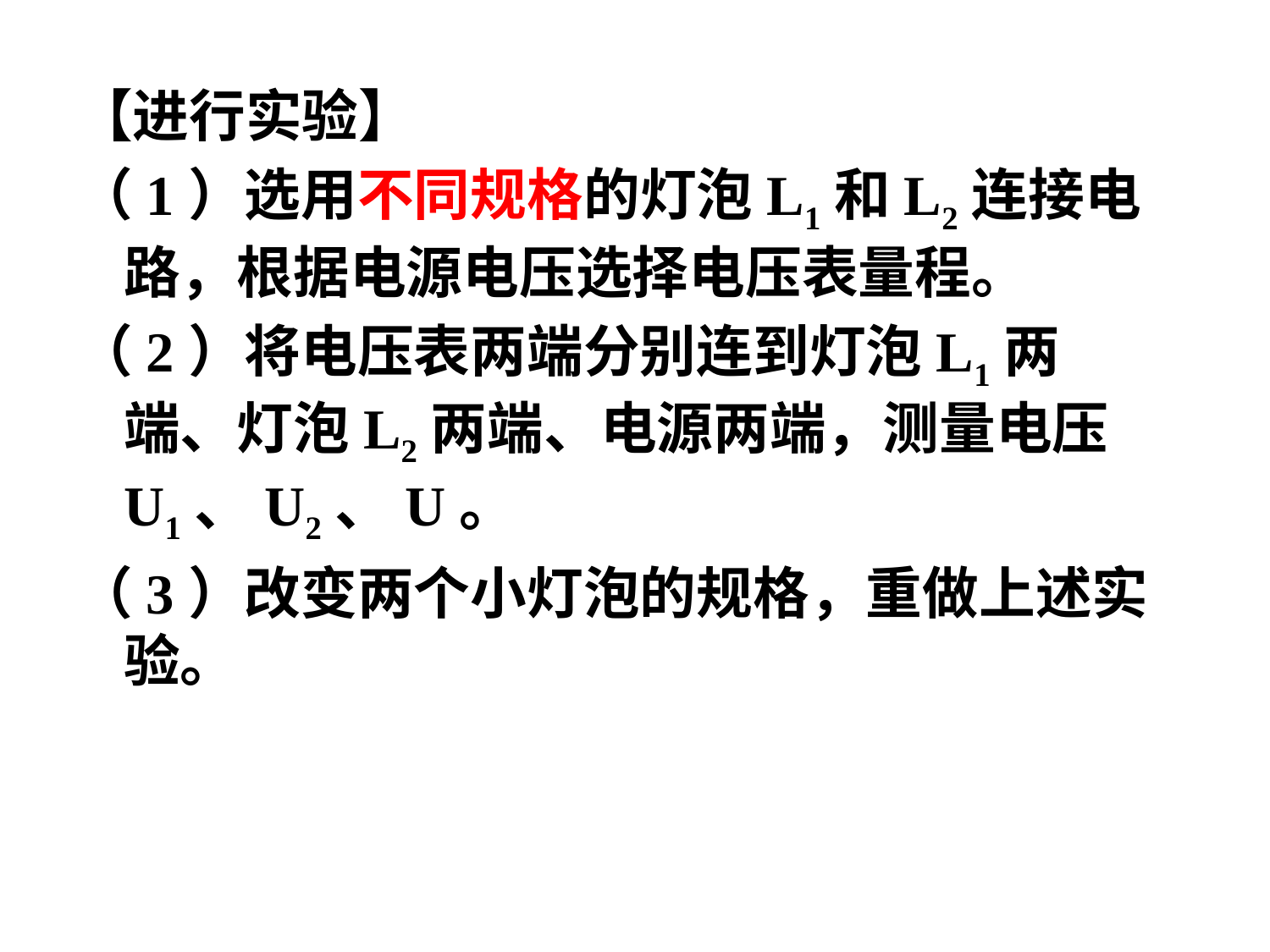

【进行实验】
（1）选用不同规格的灯泡L1和L2连接电路，根据电源电压选择电压表量程。
（2）将电压表两端分别连到灯泡L1两端、灯泡L2两端、电源两端，测量电压U1、U2、U。
（3）改变两个小灯泡的规格，重做上述实验。